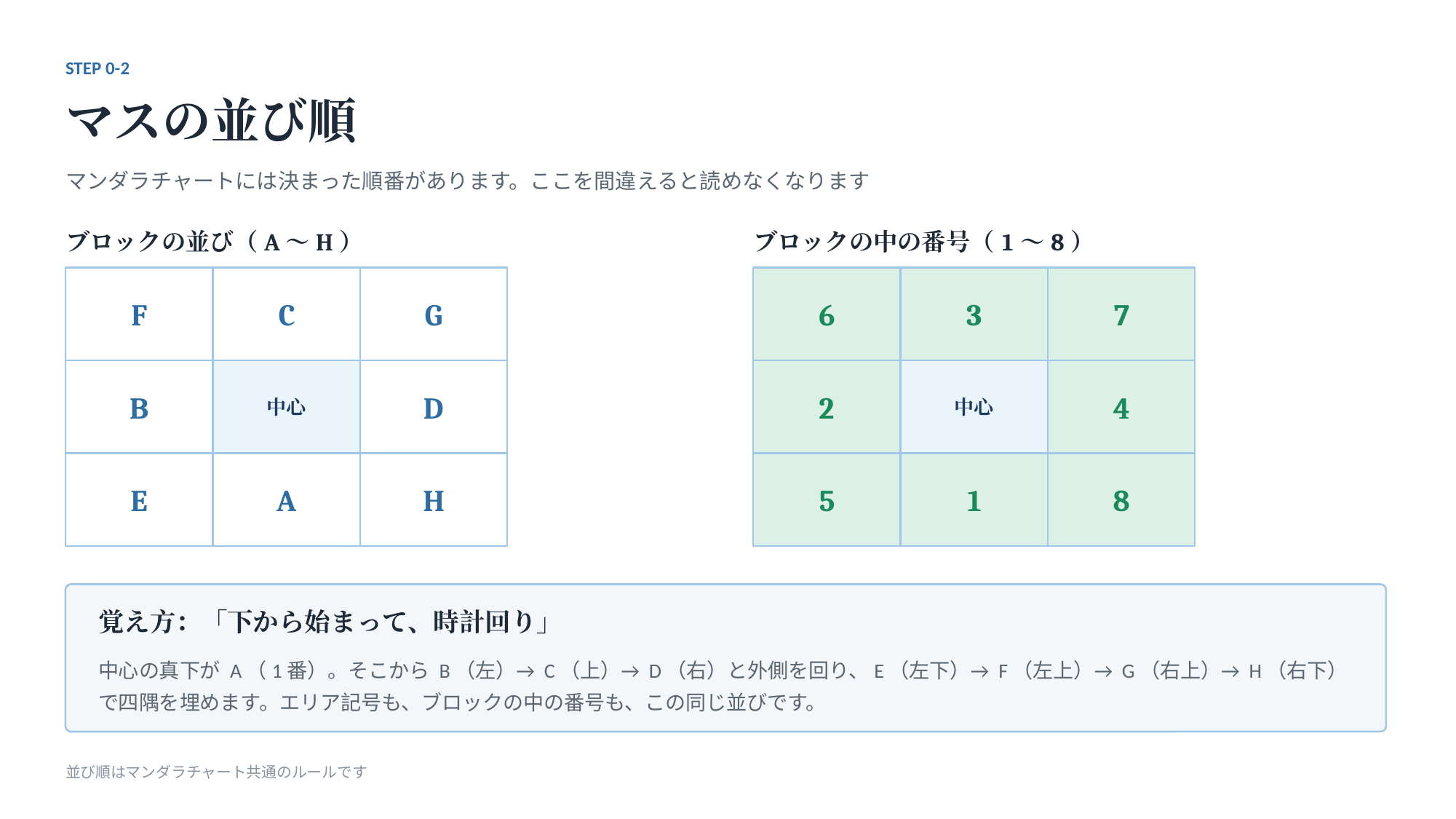

STEP 0-2
マスの並び順
マンダラチャートには決まった順番があります。ここを間違えると読めなくなります
ブロックの並び（A〜H）
ブロックの中の番号（1〜8）

F

C

G

6

3

7

B

中心

D

2

中心

4

E

A

H

5

1

8

覚え方：「下から始まって、時計回り」
中心の真下が A（1番）。そこから B（左）→ C（上）→ D（右）と外側を回り、E（左下）→ F（左上）→ G（右上）→ H（右下）で四隅を埋めます。エリア記号も、ブロックの中の番号も、この同じ並びです。
並び順はマンダラチャート共通のルールです